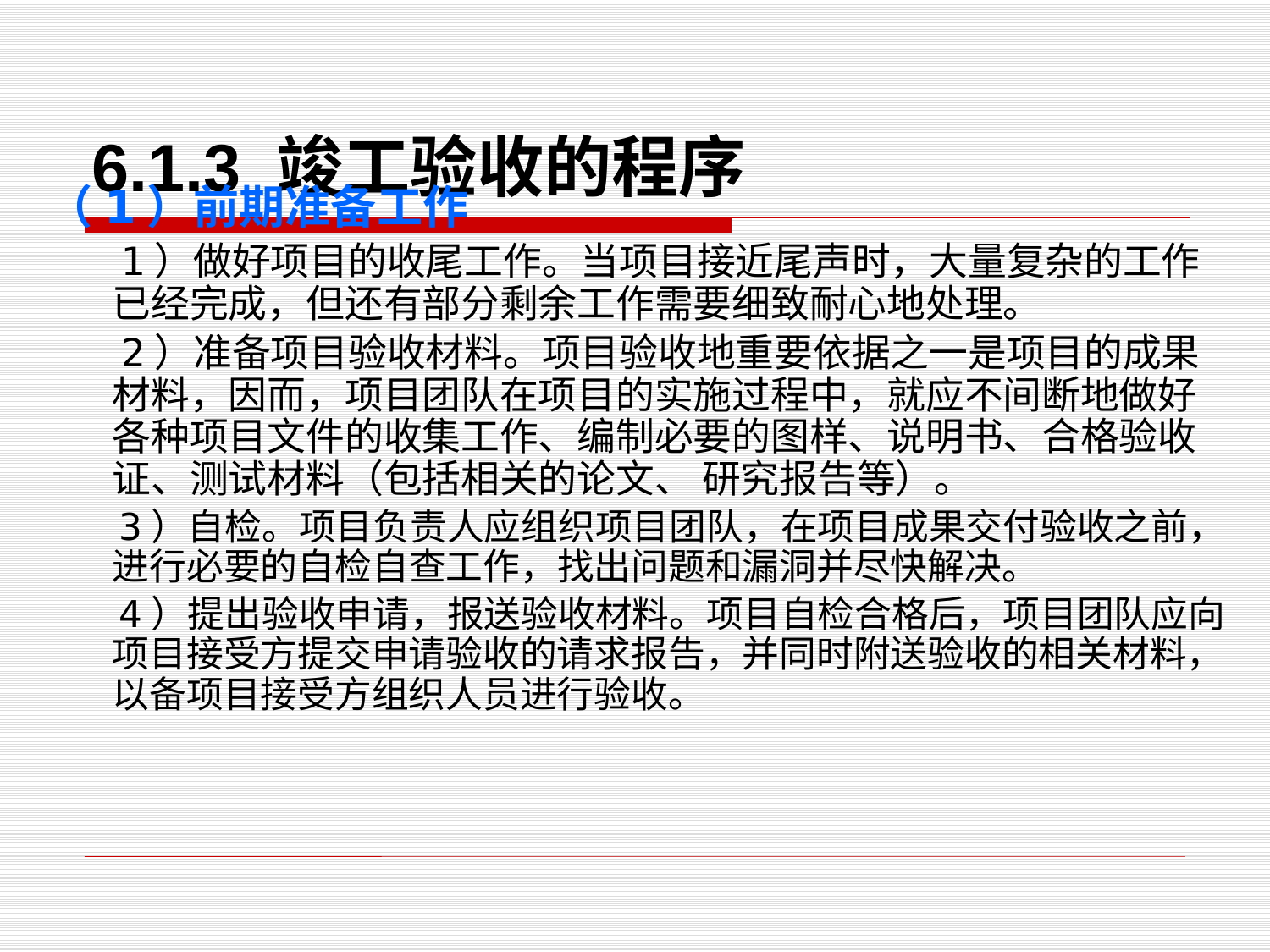

# 6.1.3 竣工验收的程序
（1）前期准备工作
      1）做好项目的收尾工作。当项目接近尾声时，大量复杂的工作已经完成，但还有部分剩余工作需要细致耐心地处理。
      2）准备项目验收材料。项目验收地重要依据之一是项目的成果材料，因而，项目团队在项目的实施过程中，就应不间断地做好各种项目文件的收集工作、编制必要的图样、说明书、合格验收证、测试材料（包括相关的论文、 研究报告等）。
      3）自检。项目负责人应组织项目团队，在项目成果交付验收之前，进行必要的自检自查工作，找出问题和漏洞并尽快解决。
      4）提出验收申请，报送验收材料。项目自检合格后，项目团队应向项目接受方提交申请验收的请求报告，并同时附送验收的相关材料，以备项目接受方组织人员进行验收。